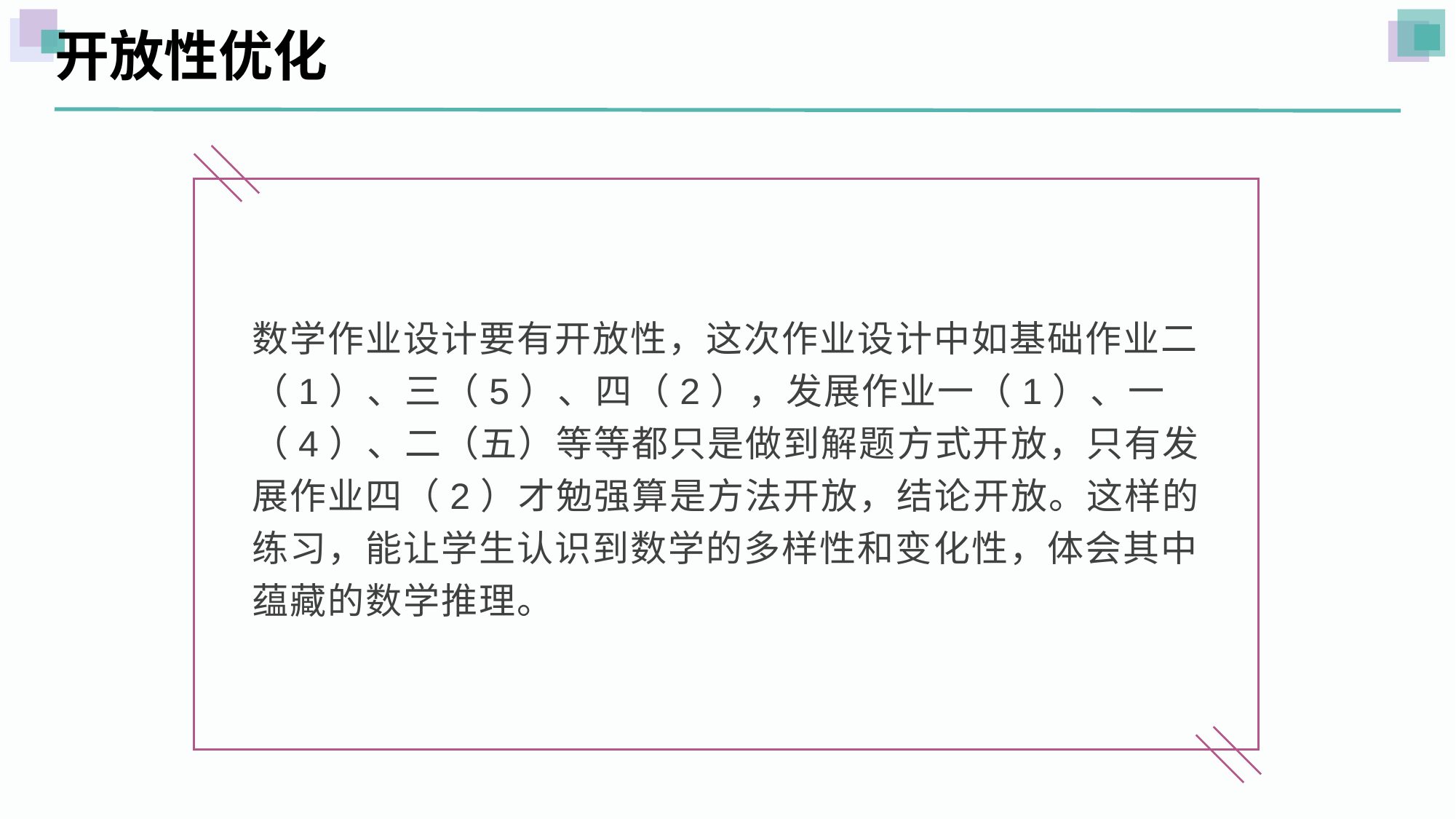

开放性优化

数学作业设计要有开放性，这次作业设计中如基础作业二（1）、三（5）、四（2），发展作业一（1）、一（4）、二（五）等等都只是做到解题方式开放，只有发展作业四（2）才勉强算是方法开放，结论开放。这样的练习，能让学生认识到数学的多样性和变化性，体会其中蕴藏的数学推理。